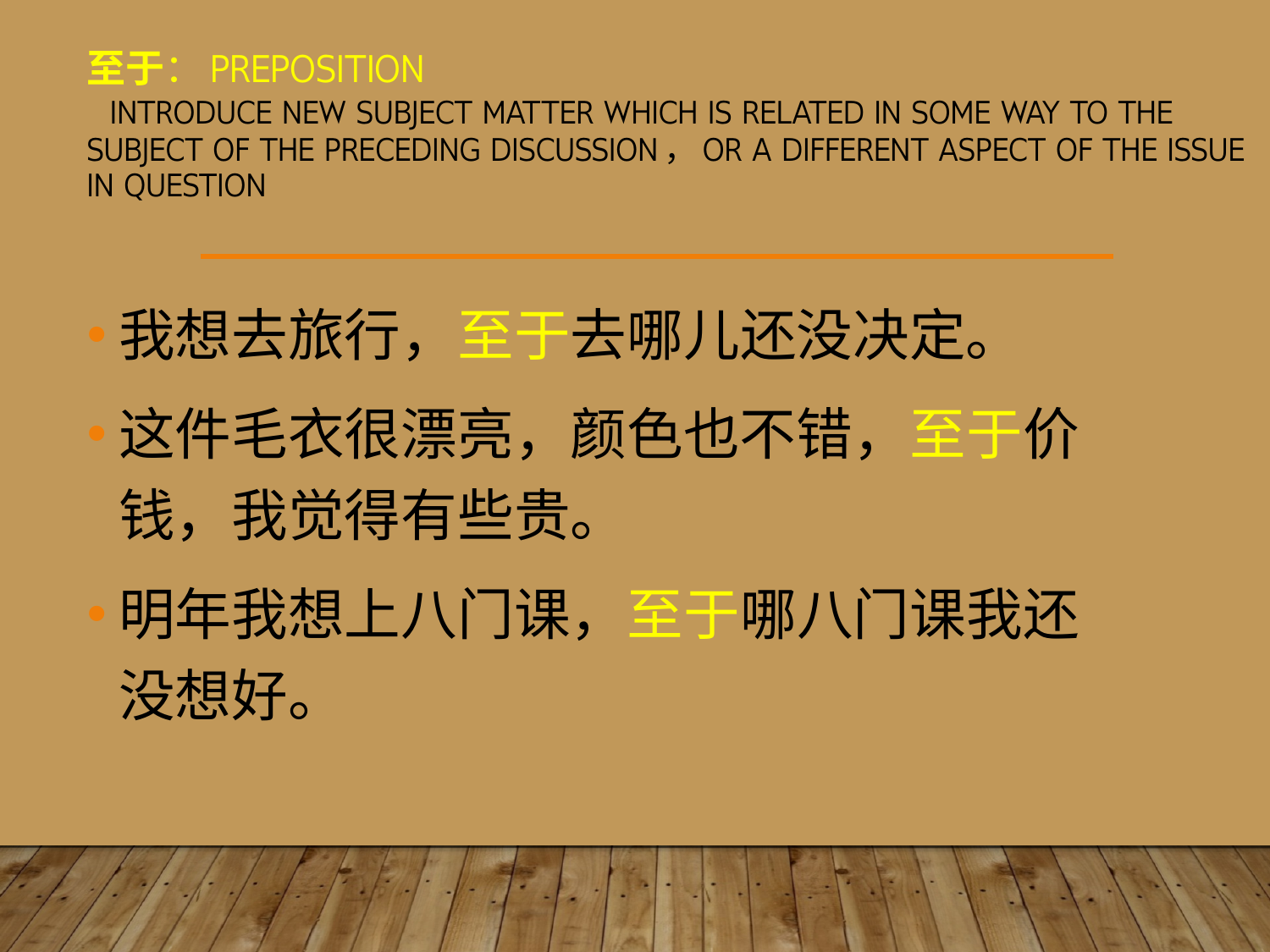

# 至于：preposition introduce new subject matter which is related in some way to the subject of the preceding discussion，or a different aspect of the issue in question
我想去旅行，至于去哪儿还没决定。
这件毛衣很漂亮，颜色也不错，至于价钱，我觉得有些贵。
明年我想上八门课，至于哪八门课我还没想好。